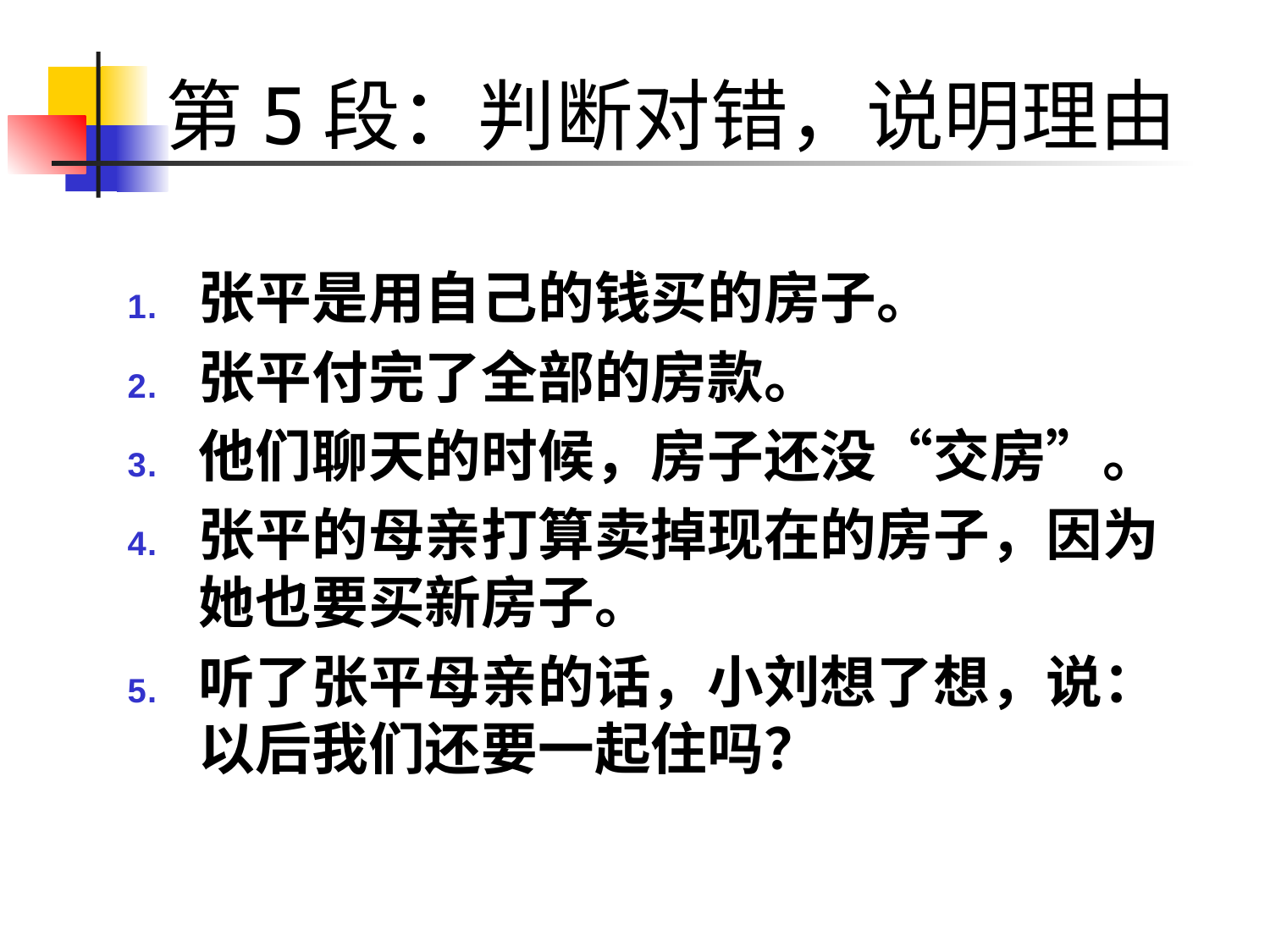

# 第5段：判断对错，说明理由
张平是用自己的钱买的房子。
张平付完了全部的房款。
他们聊天的时候，房子还没“交房”。
张平的母亲打算卖掉现在的房子，因为她也要买新房子。
听了张平母亲的话，小刘想了想，说：以后我们还要一起住吗？